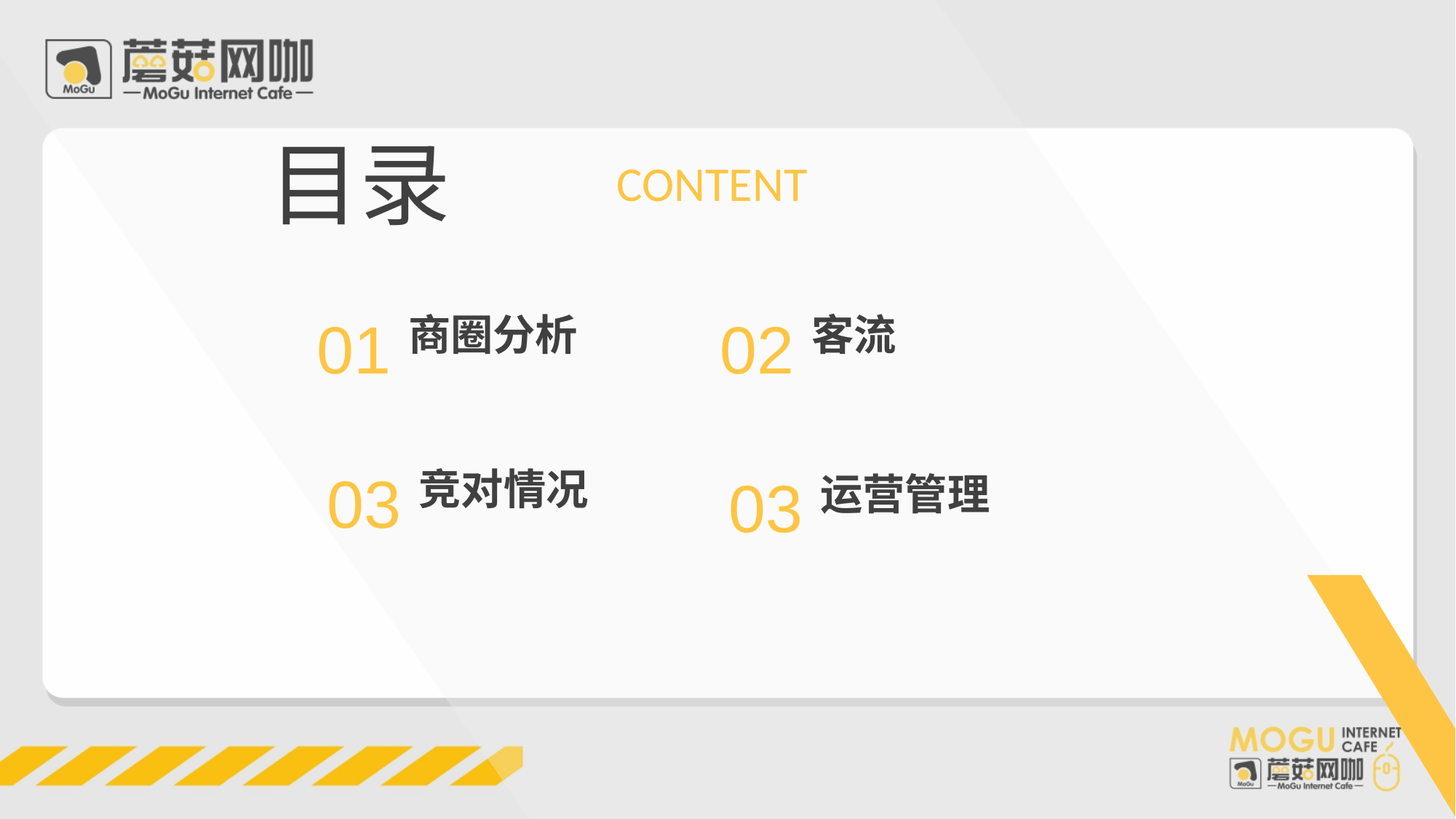

目录
CONTENT
02
客流
01
商圈分析
03
竞对情况
03
运营管理